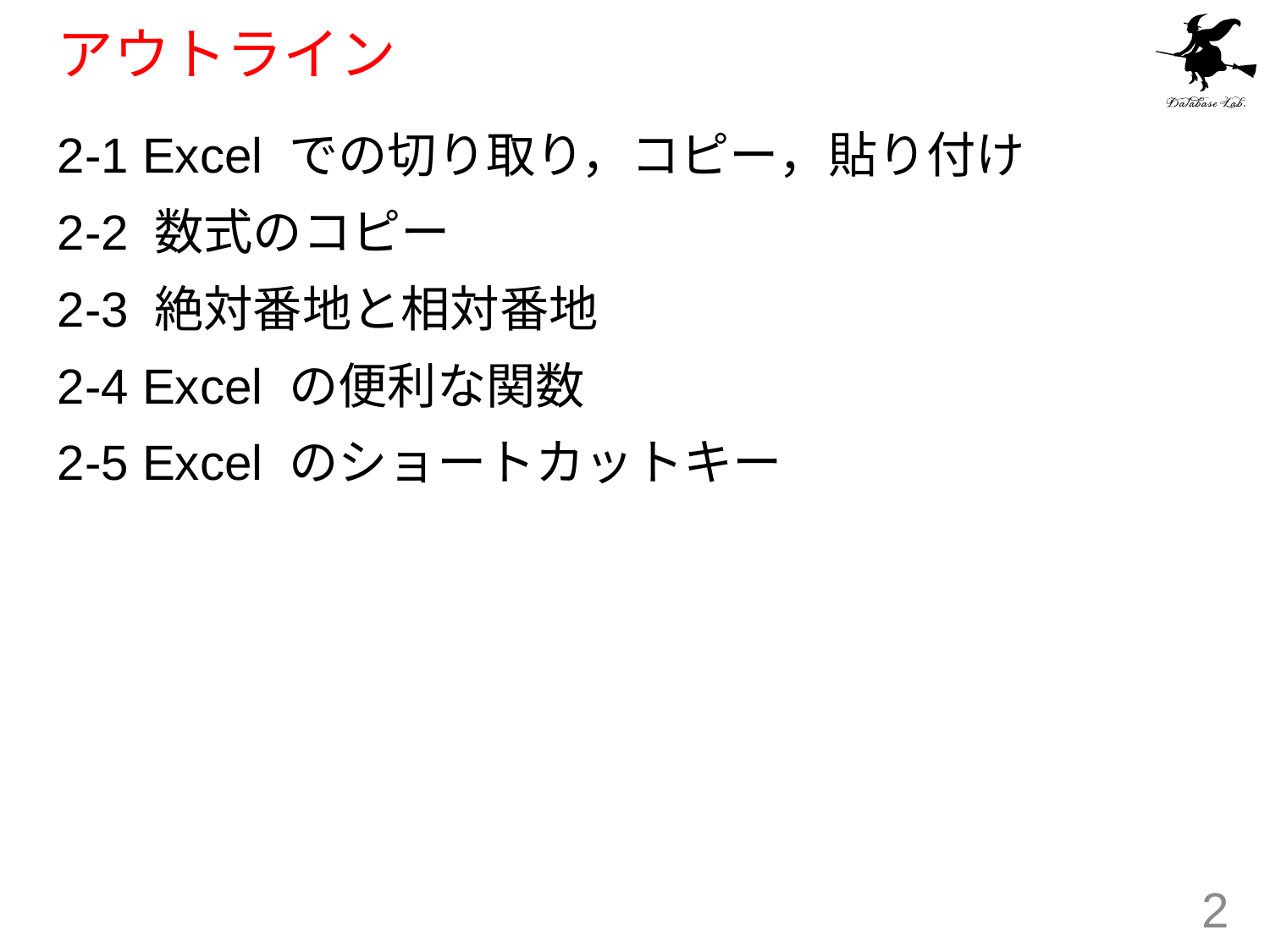

# アウトライン
2-1 Excel での切り取り，コピー，貼り付け
2-2 数式のコピー
2-3 絶対番地と相対番地
2-4 Excel の便利な関数
2-5 Excel のショートカットキー
2